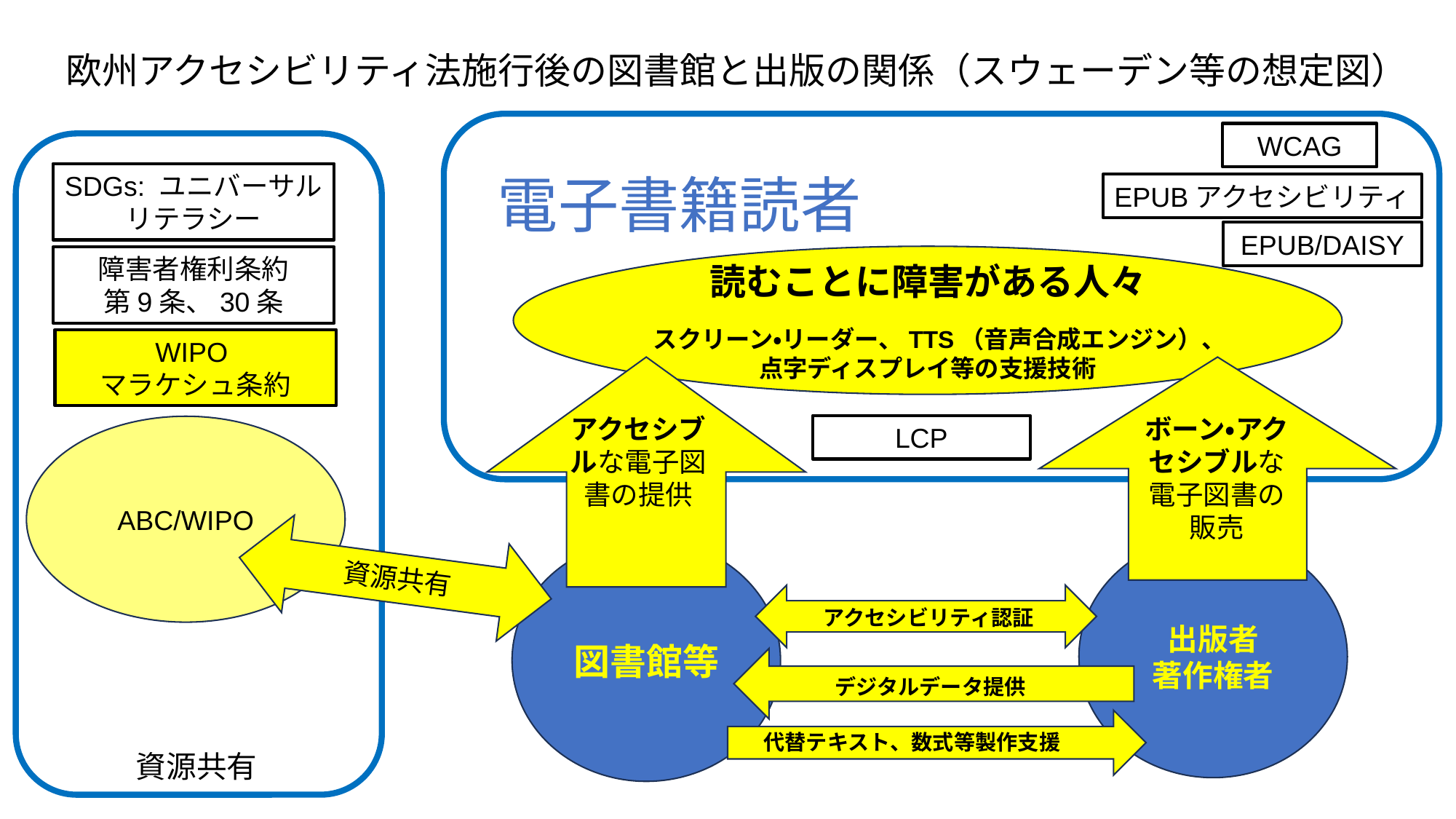

欧州アクセシビリティ法施行後の図書館と出版の関係（スウェーデン等の想定図）

WCAG

電子書籍読者
SDGs: ユニバーサルリテラシー
EPUBアクセシビリティ
EPUB/DAISY

読むことに障害がある人々

スクリーン・リーダー、TTS（音声合成エンジン）、点字ディスプレイ等の支援技術

障害者権利条約
第9条、30条

WIPO
マラケシュ条約
アクセシブルな電子図書の提供
ボーン・アクセシブルな電子図書の販売
LCP
ABC/WIPO

出版者
著作権者
図書館等
資源共有
アクセシビリティ認証

デジタルデータ提供

代替テキスト、数式等製作支援
資源共有